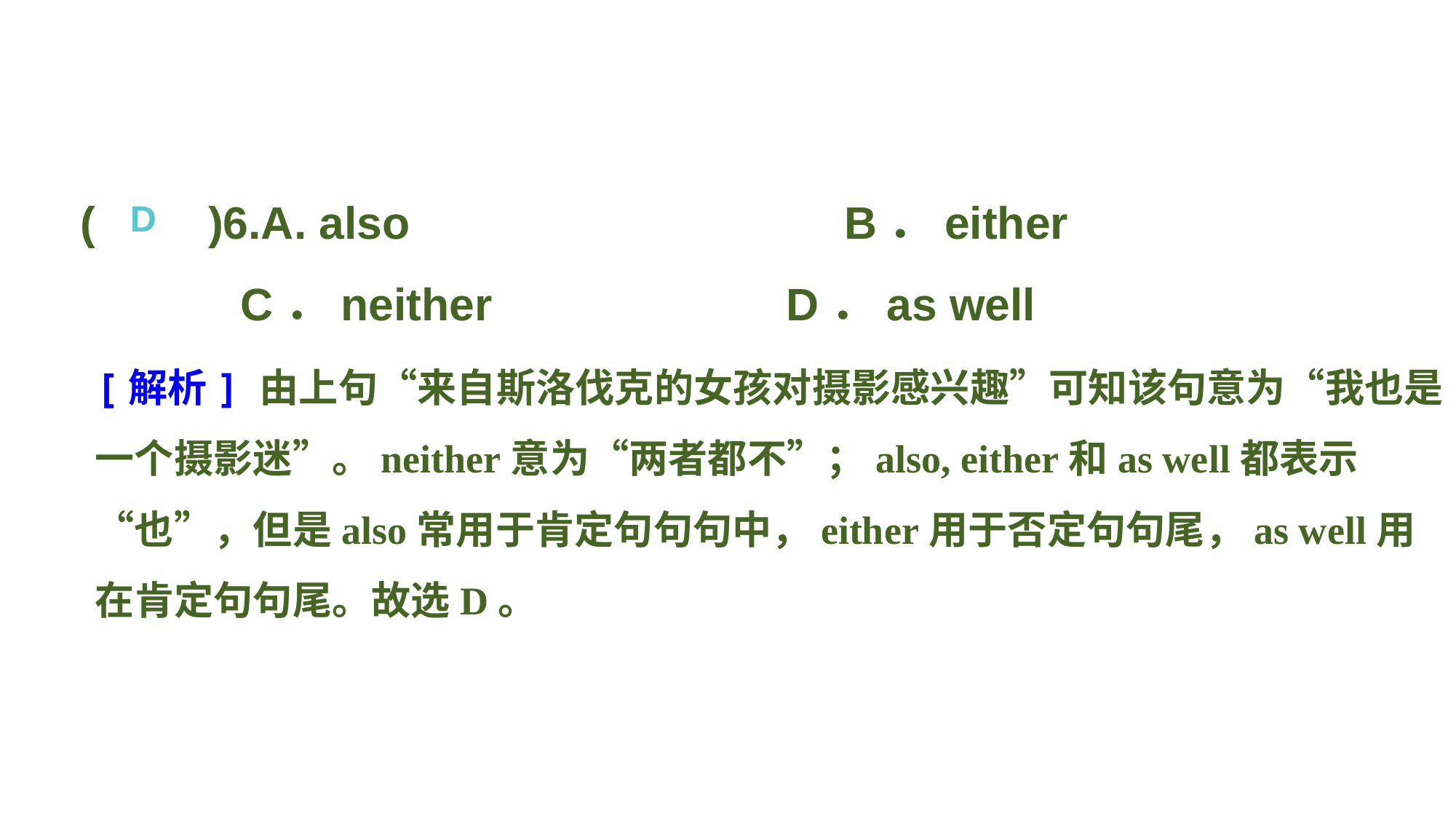

(　　)6.A. also  				B．either
C．neither  			D．as well
D
[解析] 由上句“来自斯洛伐克的女孩对摄影感兴趣”可知该句意为“我也是一个摄影迷”。neither意为“两者都不”；also, either和as well都表示“也”，但是also常用于肯定句句句中，either用于否定句句尾，as well用在肯定句句尾。故选D。